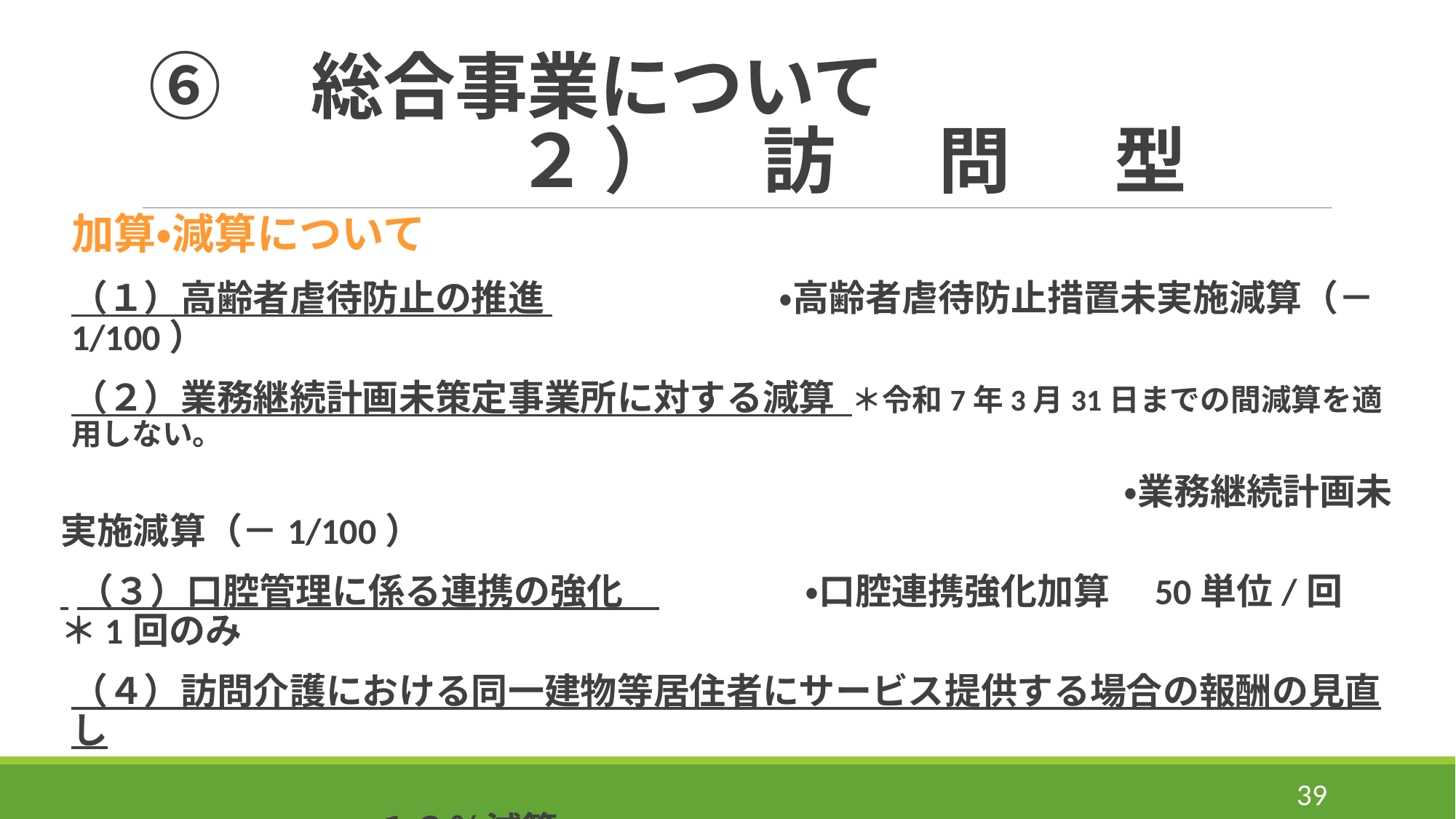

# ⑥　総合事業について 　　　     　２ ） 　訪  　問  　型
加算・減算について
（１）高齢者虐待防止の推進 　　　　　　 ・高齢者虐待防止措置未実施減算（－1/100）
（２）業務継続計画未策定事業所に対する減算  ＊令和7年3月31日までの間減算を適用しない。
　　　　　　　　　　　　　　　　　　　　　　　　　　　　　 ・業務継続計画未実施減算（－1/100）
 （３）口腔管理に係る連携の強化　　　　　・口腔連携強化加算　50単位/回　＊1回のみ
（４）訪問介護における同一建物等居住者にサービス提供する場合の報酬の見直し
　　　　　　　　　　　　　　　　　　　　　　　　　　　　　　　　　　　　　　　　　　　　・１２％減算
（５）介護職員処遇改善加算関係
　　　　　　　　　　　　　　　・（R6年6月以降）介護職員等処遇改善加算（１）～（V）に統一

39